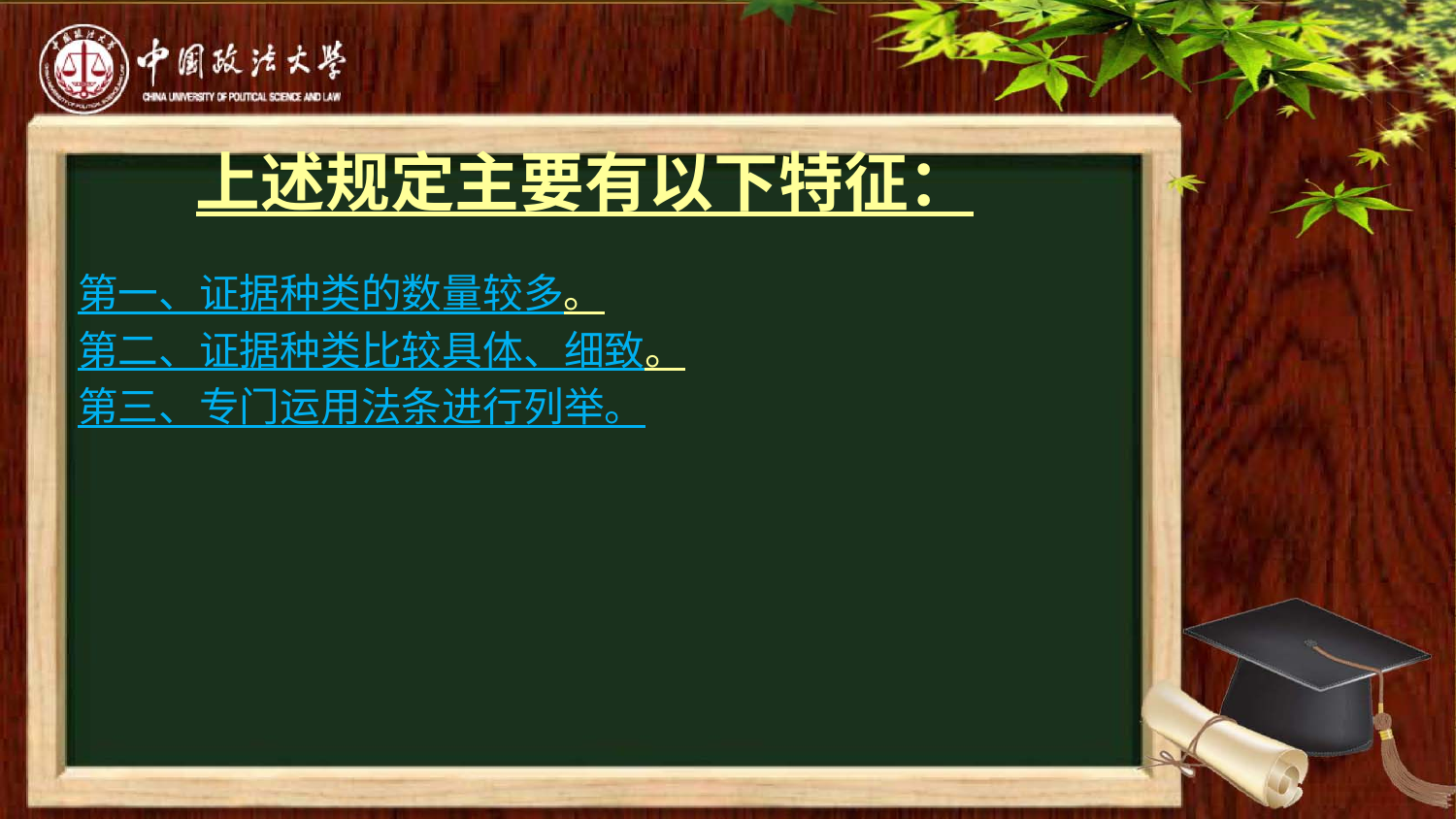

# 上述规定主要有以下特征：
第一、证据种类的数量较多。
第二、证据种类比较具体、细致。
第三、专门运用法条进行列举。